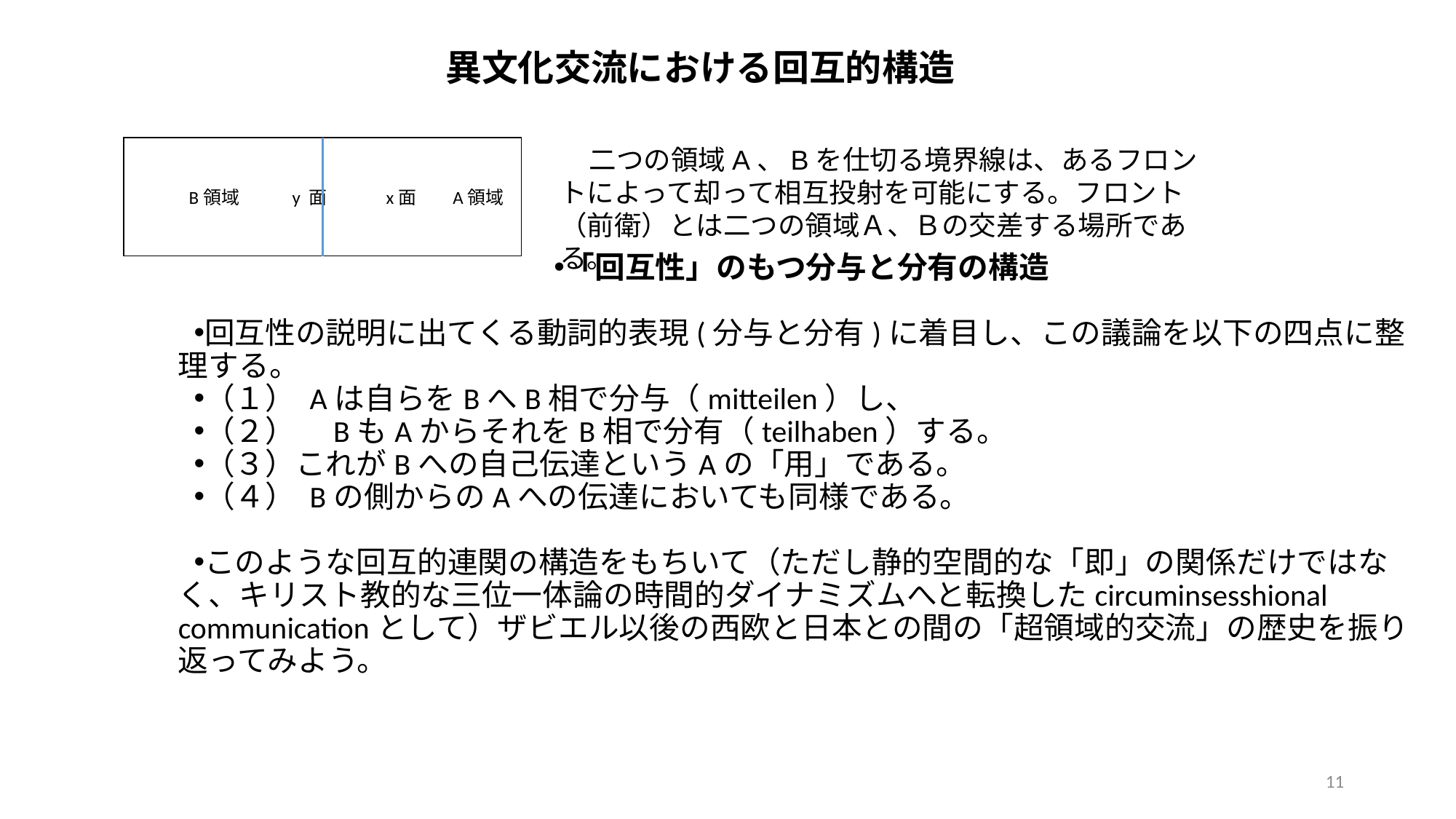

# 異文化交流における回互的構造
　二つの領域A、Bを仕切る境界線は、あるフロントによって却って相互投射を可能にする。フロント（前衛）とは二つの領域Ａ、Ｂの交差する場所である。

　　　B領域   　　y 面　　　x面        A領域
「回互性」のもつ分与と分有の構造

回互性の説明に出てくる動詞的表現(分与と分有)に着目し、この議論を以下の四点に整理する。
（１） Aは自らをBへB相で分与（mitteilen）し、
（２）　BもAからそれをB相で分有（teilhaben）する。
（３）これがBへの自己伝達というAの「用」である。
（４） Bの側からのAへの伝達においても同様である。

このような回互的連関の構造をもちいて（ただし静的空間的な「即」の関係だけではなく、キリスト教的な三位一体論の時間的ダイナミズムへと転換したcircuminsesshional communicationとして）ザビエル以後の西欧と日本との間の「超領域的交流」の歴史を振り返ってみよう。
11